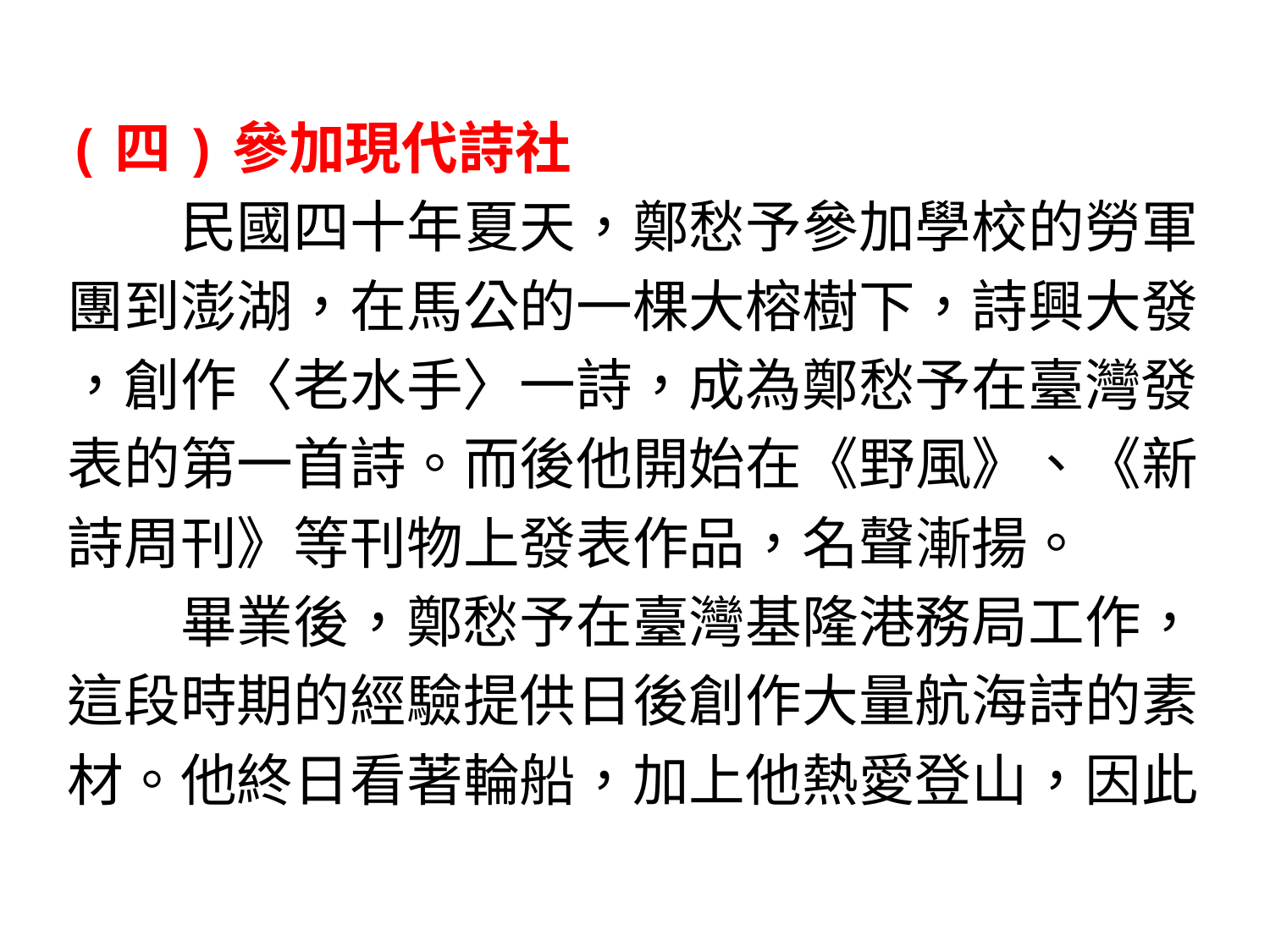

作者介紹-7
(四)參加現代詩社
　　民國四十年夏天，鄭愁予參加學校的勞軍
團到澎湖，在馬公的一棵大榕樹下，詩興大發
，創作〈老水手〉一詩，成為鄭愁予在臺灣發
表的第一首詩。而後他開始在《野風》、《新
詩周刊》等刊物上發表作品，名聲漸揚。
　　畢業後，鄭愁予在臺灣基隆港務局工作，
這段時期的經驗提供日後創作大量航海詩的素
材。他終日看著輪船，加上他熱愛登山，因此